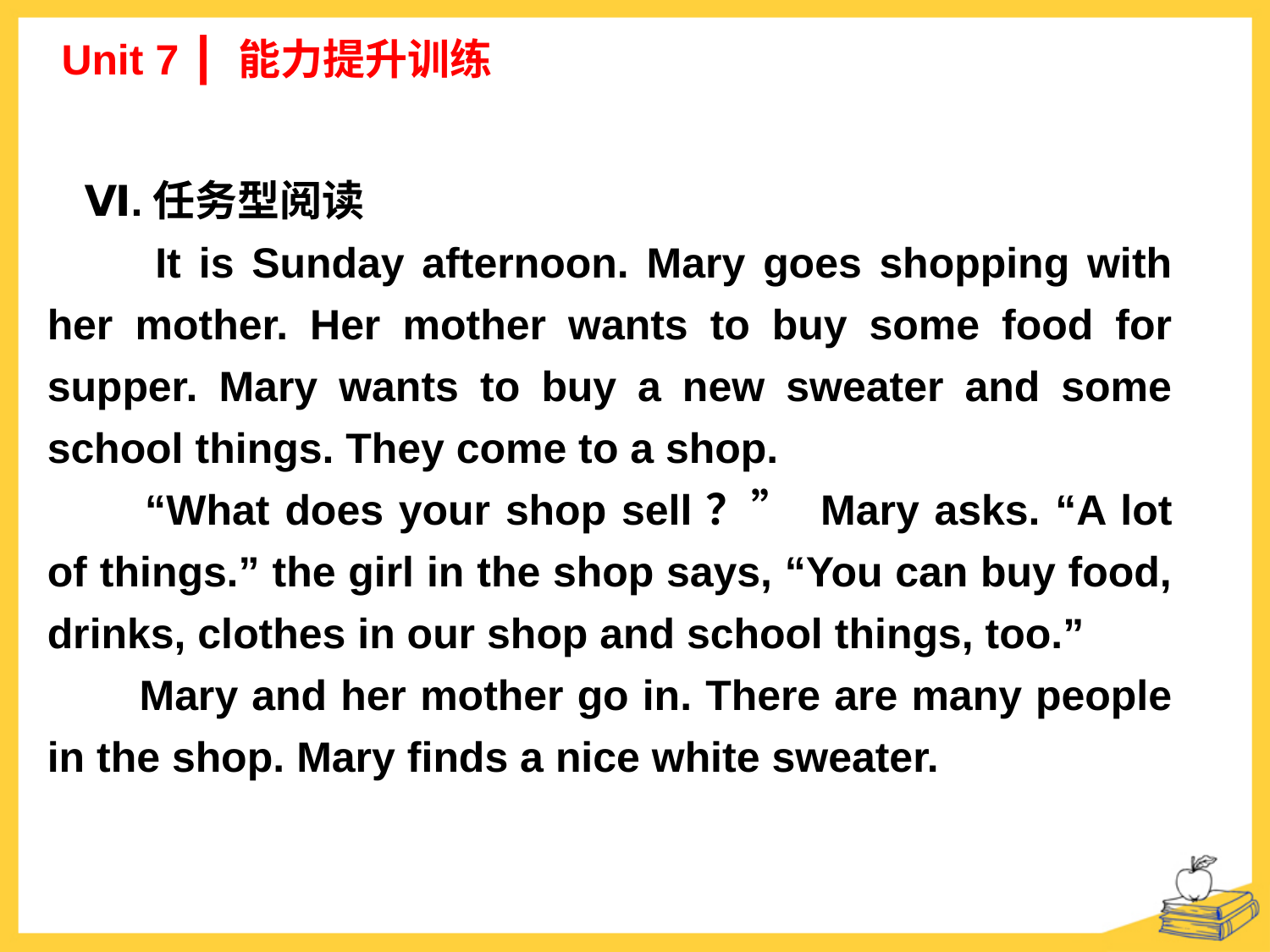

Unit 7 ┃ 能力提升训练
Ⅵ.任务型阅读
    It is Sunday afternoon. Mary goes shopping with her mother. Her mother wants to buy some food for supper. Mary wants to buy a new sweater and some school things. They come to a shop.
    “What does your shop sell？” Mary asks. “A lot of things.” the girl in the shop says, “You can buy food, drinks, clothes in our shop and school things, too.”
    Mary and her mother go in. There are many people in the shop. Mary finds a nice white sweater.